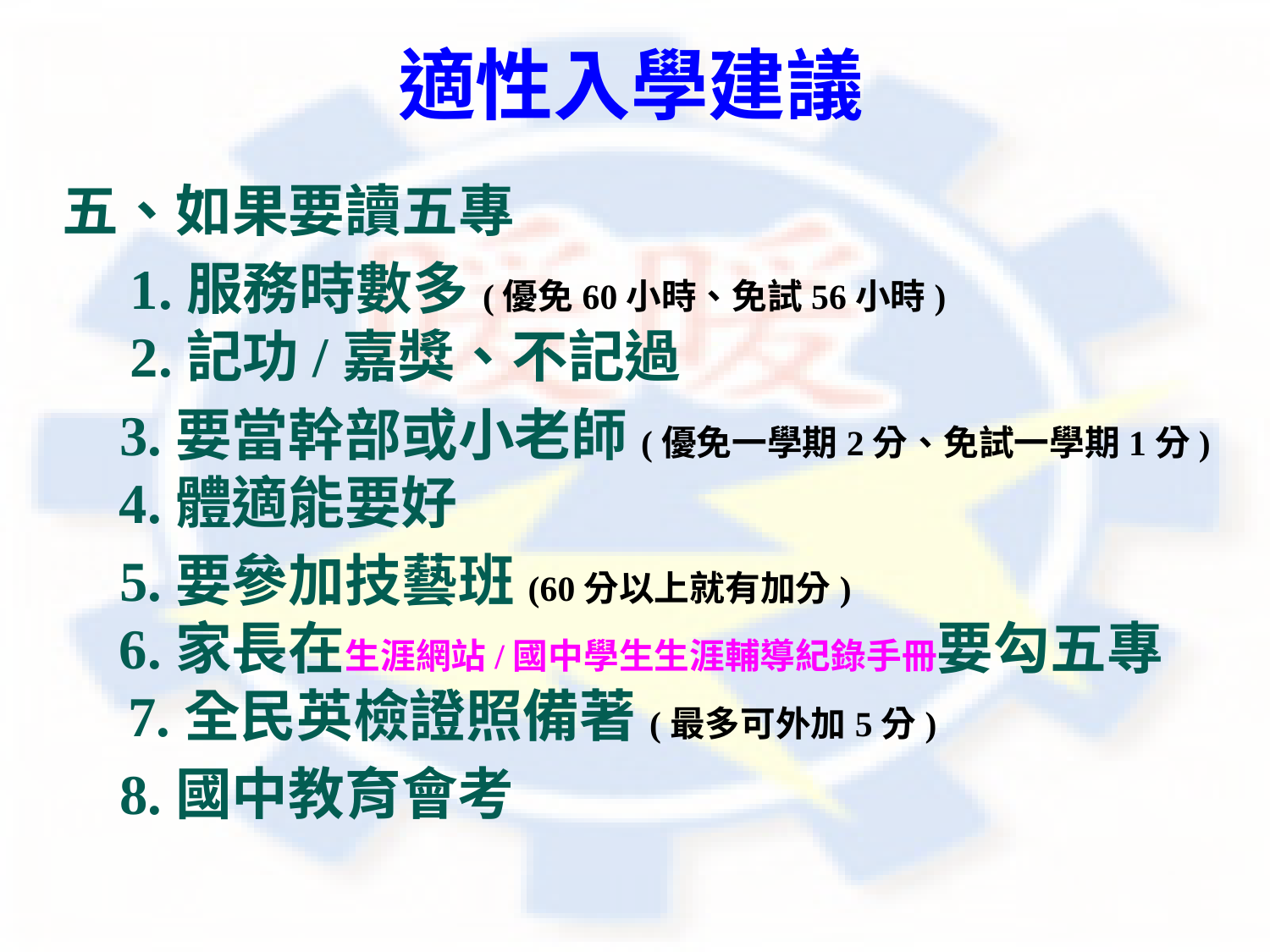

適性入學建議
五、如果要讀五專
  1.服務時數多(優免60小時、免試56小時)
  2.記功/嘉獎、不記過
    3.要當幹部或小老師(優免一學期2分、免試一學期1分)
    4.體適能要好
    5.要參加技藝班(60分以上就有加分)
    6.家長在生涯網站/國中學生生涯輔導紀錄手冊要勾五專
    7.全民英檢證照備著(最多可外加5分)
    8.國中教育會考